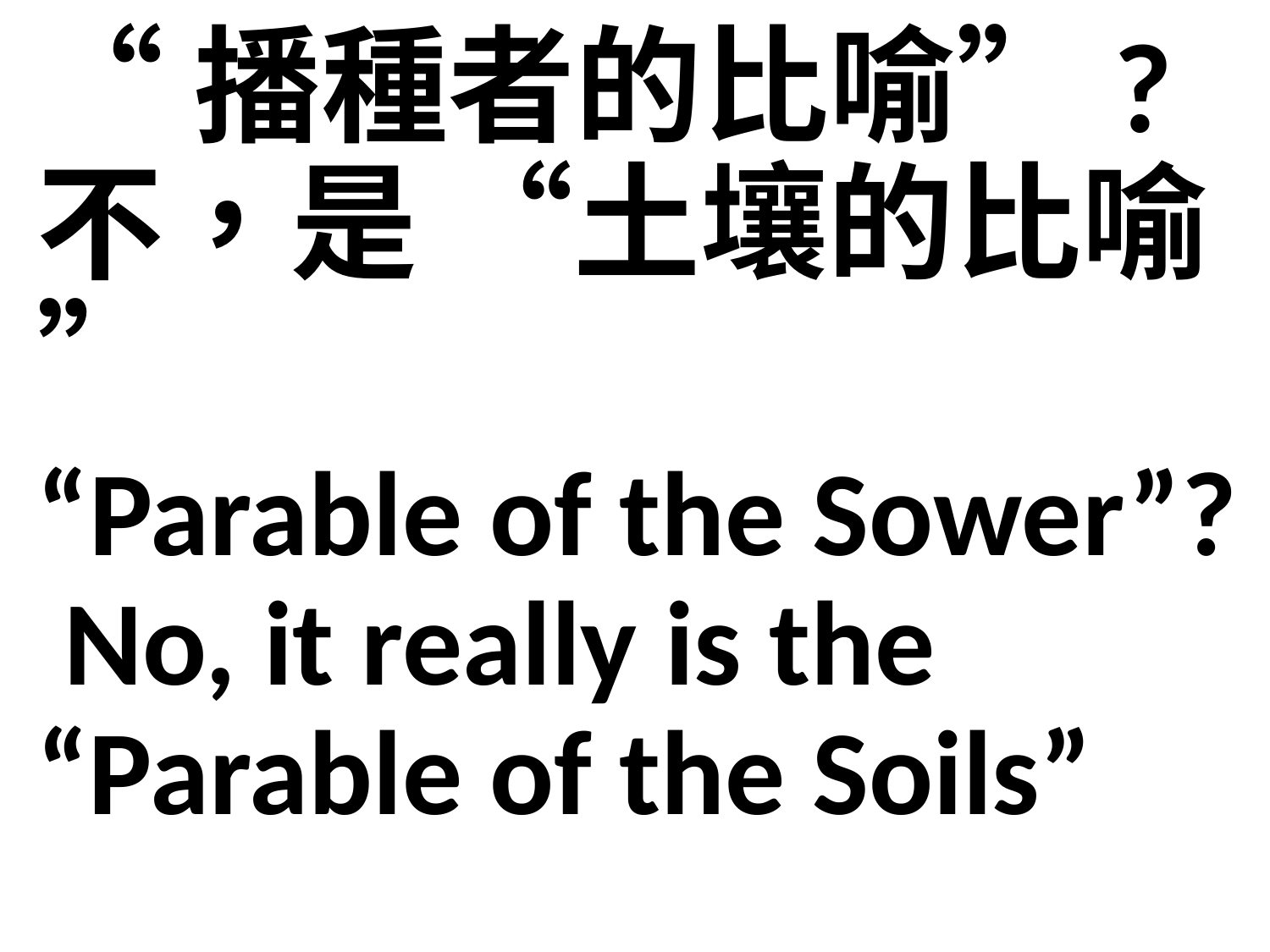

“播種者的比喻”? 不，是 “土壤的比喻”
“Parable of the Sower”?  No, it really is the “Parable of the Soils”